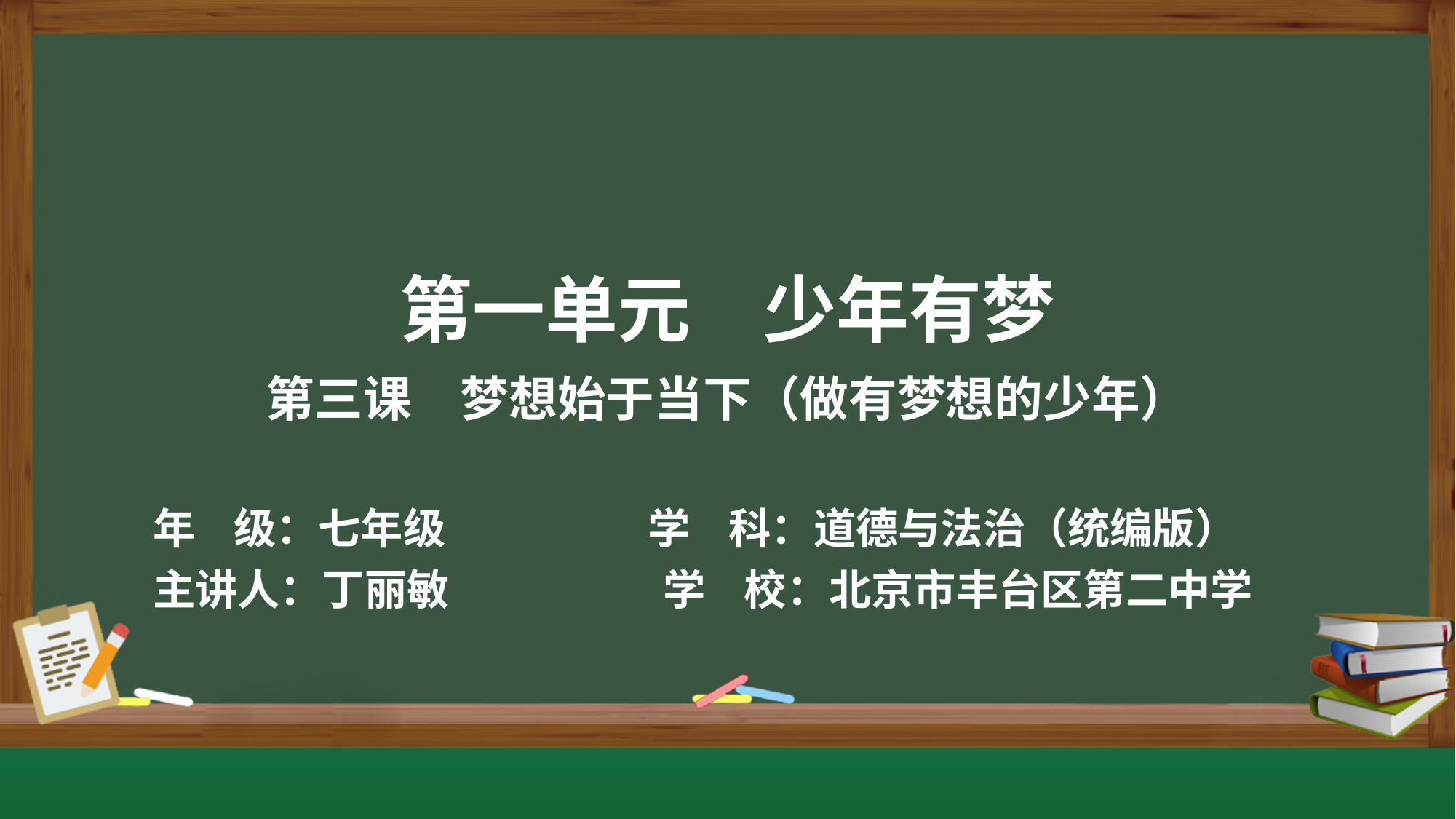

第一单元　少年有梦
第三课　梦想始于当下（做有梦想的少年）
年    级：七年级                     学    科：道德与法治（统编版）
主讲人：丁丽敏　　　         学    校：北京市丰台区第二中学